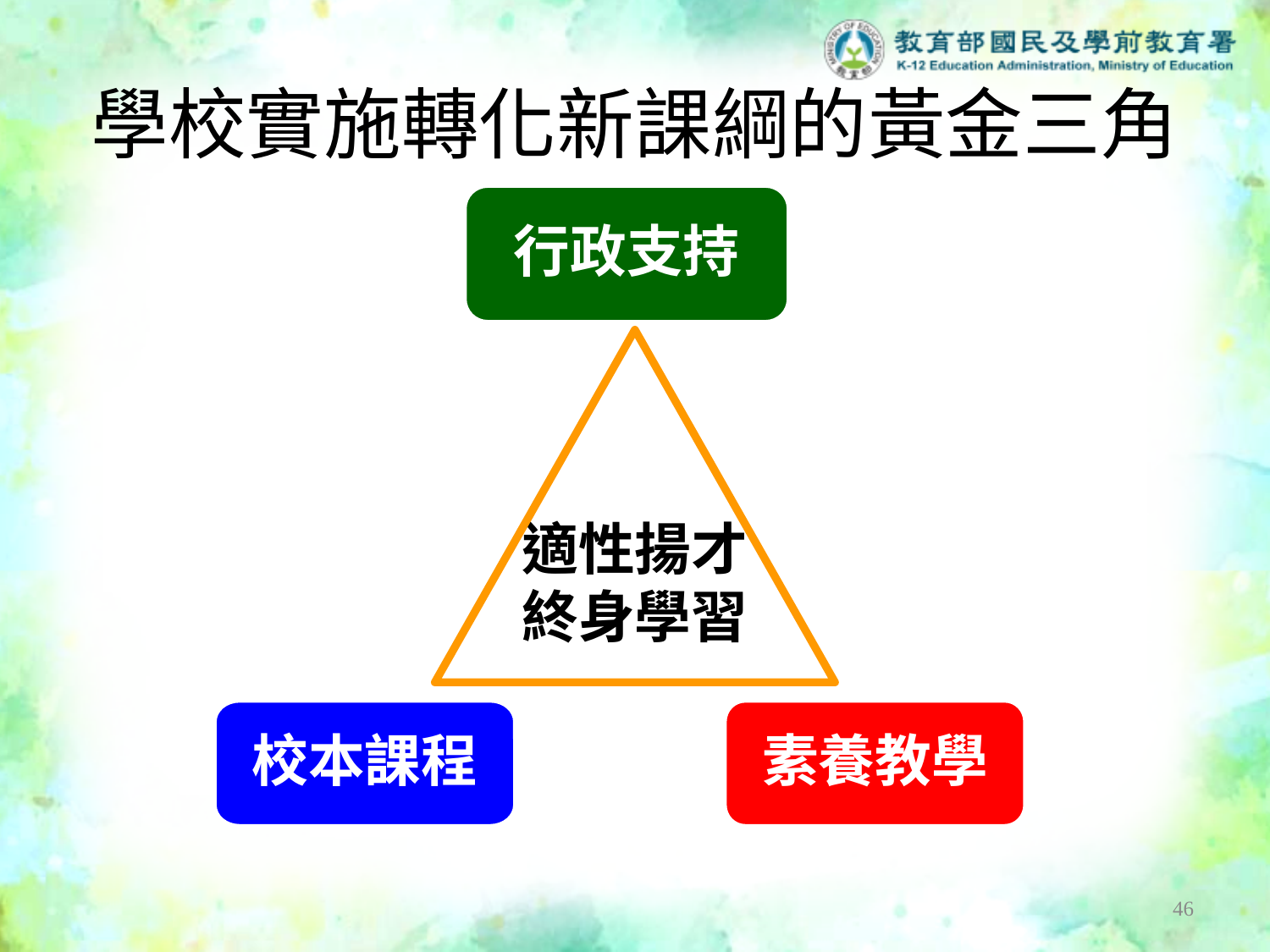

# 學校實施轉化新課綱的黃金三角
行政支持

適性揚才
終身學習
校本課程
素養教學
46